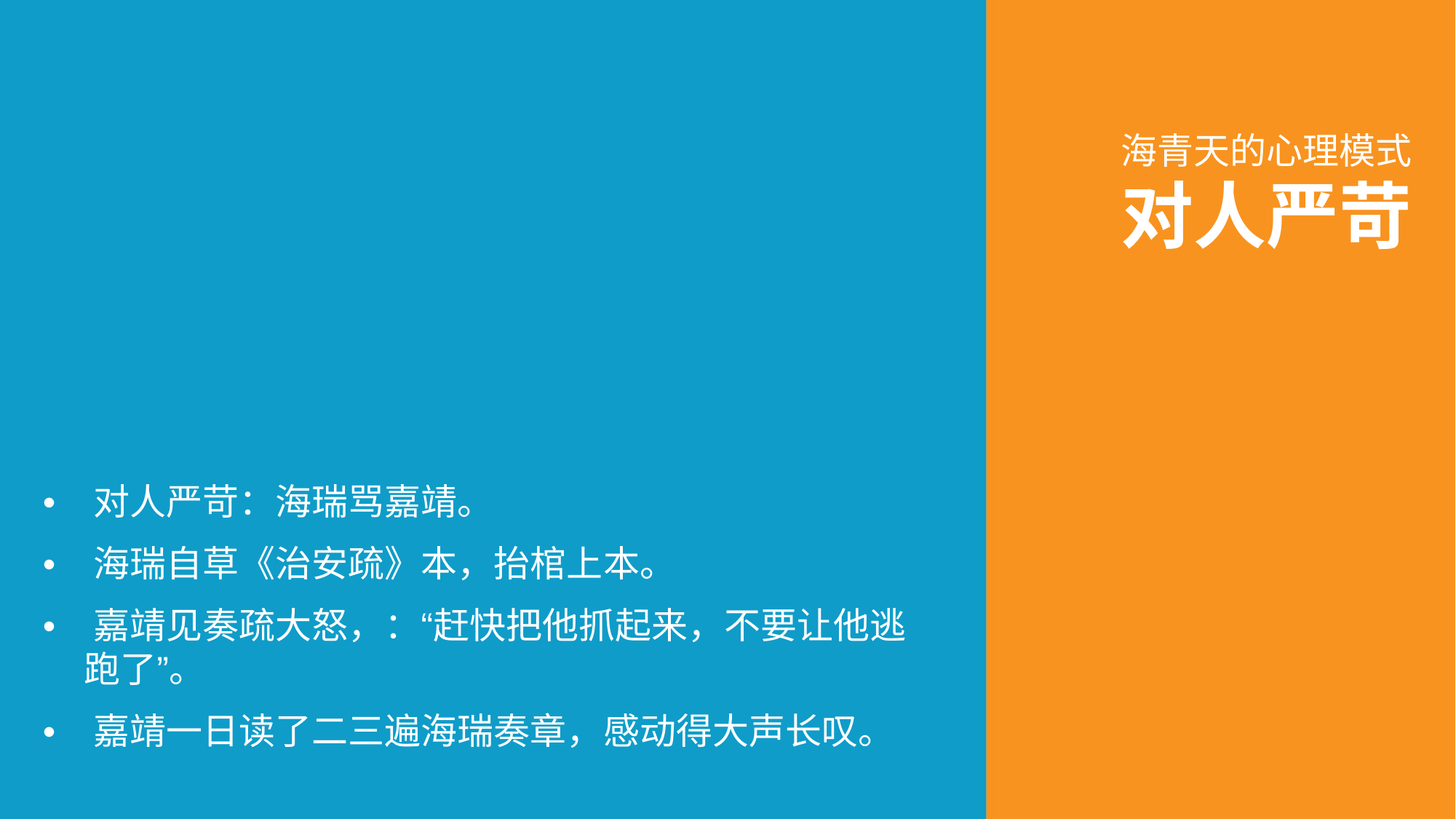

海青天的心理模式
对人严苛
• 对人严苛：海瑞骂嘉靖。
• 海瑞自草《治安疏》本，抬棺上本。
• 嘉靖见奏疏大怒，：“赶快把他抓起来，不要让他逃
跑了”。
• 嘉靖一日读了二三遍海瑞奏章，感动得大声长叹。